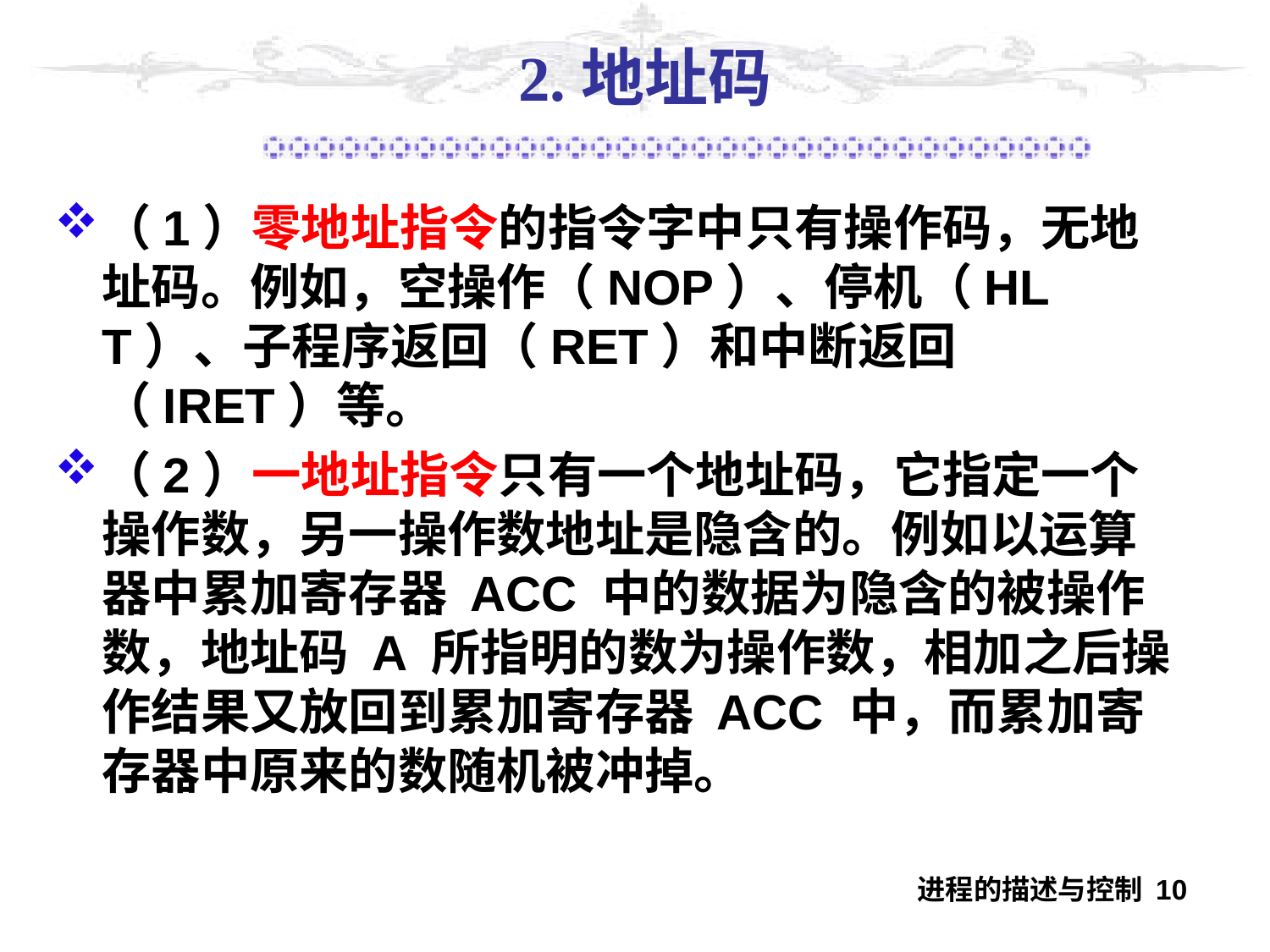

#
2.地址码
（1）零地址指令的指令字中只有操作码，无地址码。例如，空操作（NOP）、停机（HLT）、子程序返回（RET）和中断返回（IRET）等。
（2）一地址指令只有一个地址码，它指定一个操作数，另一操作数地址是隐含的。例如以运算器中累加寄存器 ACC 中的数据为隐含的被操作数，地址码 A 所指明的数为操作数，相加之后操作结果又放回到累加寄存器 ACC 中，而累加寄存器中原来的数随机被冲掉。